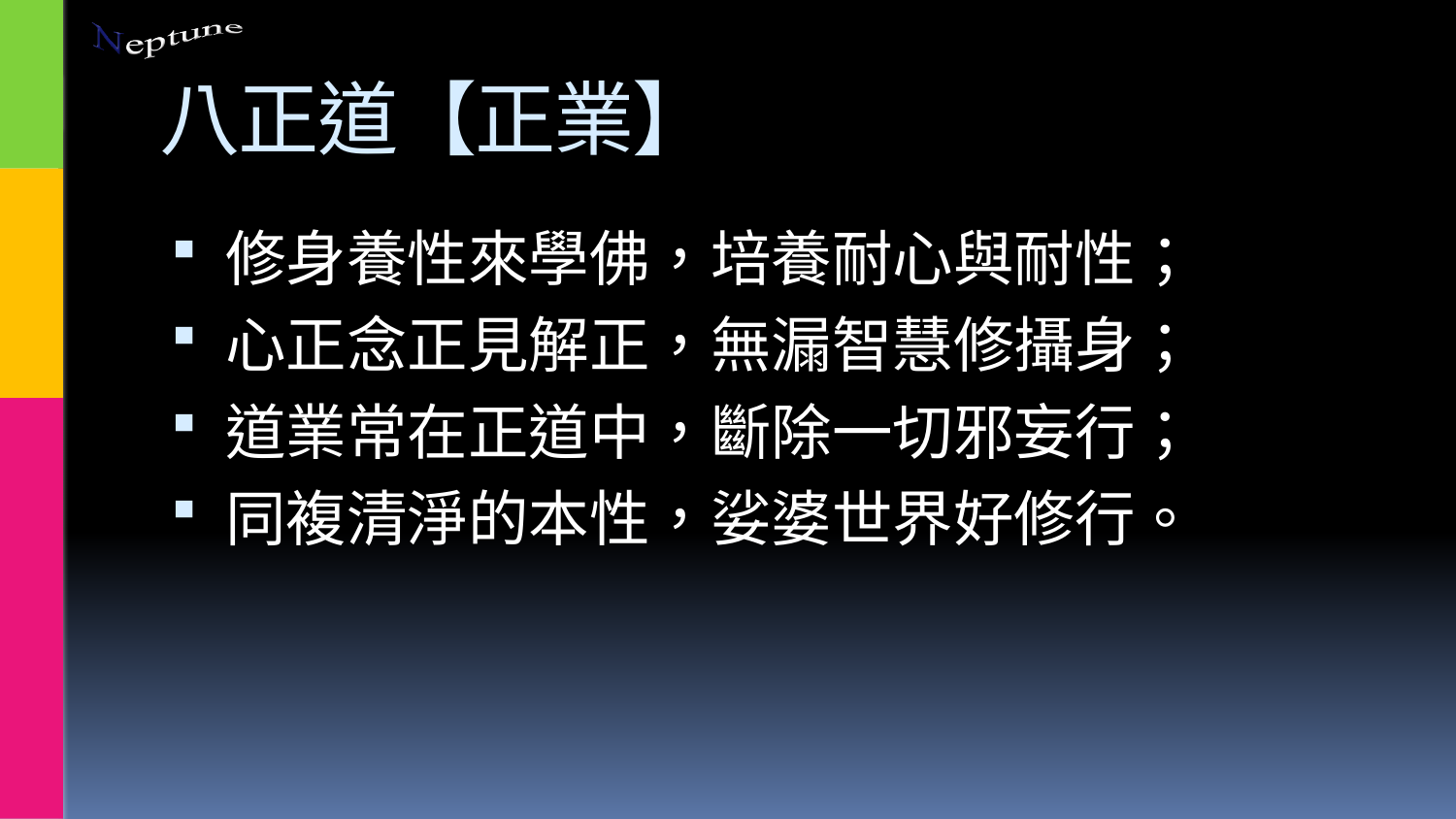

# 八正道【正業】
修身養性來學佛，培養耐心與耐性；
心正念正見解正，無漏智慧修攝身；
道業常在正道中，斷除一切邪妄行；
同複清淨的本性，娑婆世界好修行。